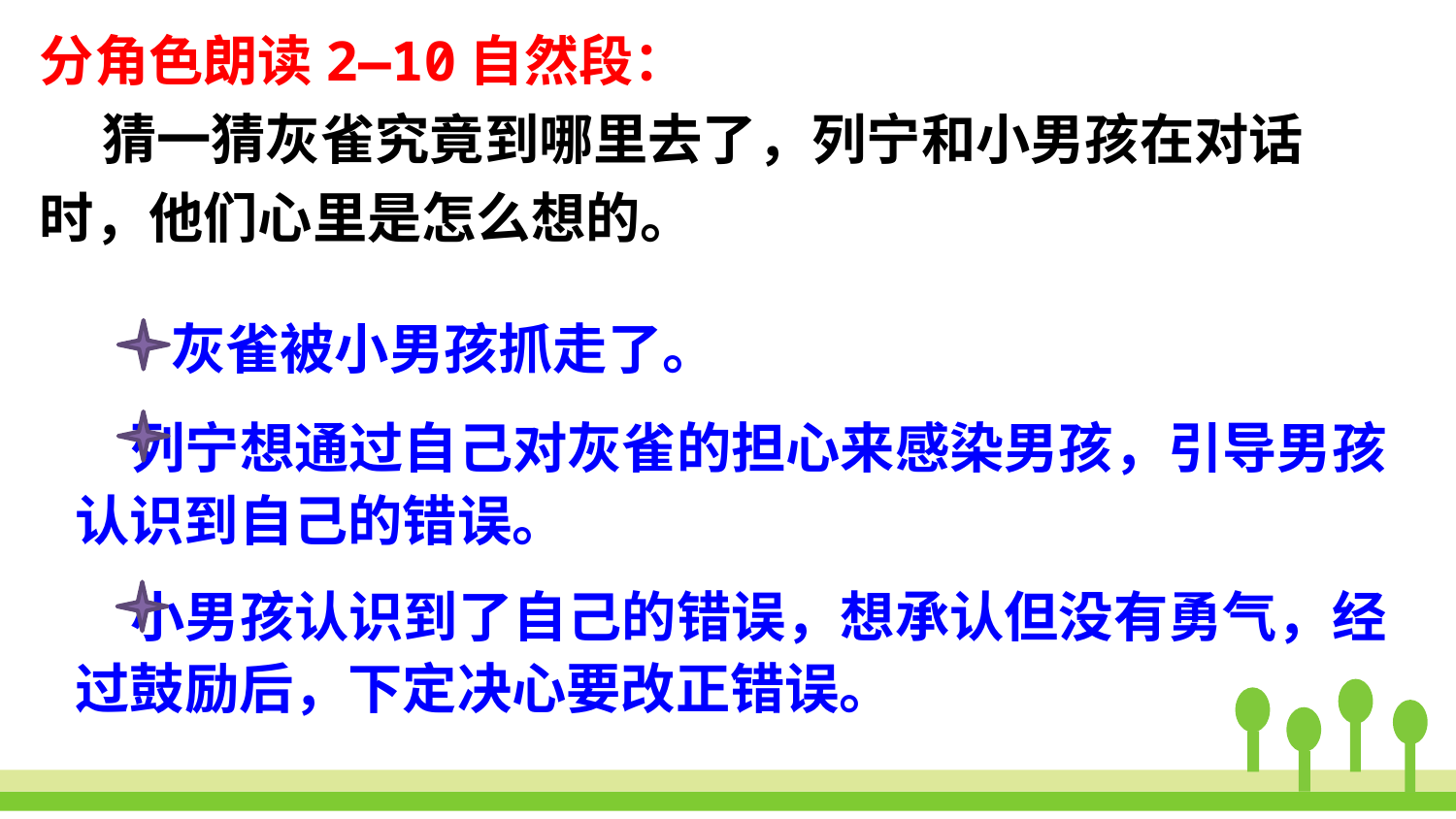

分角色朗读2—10自然段：
    猜一猜灰雀究竟到哪里去了，列宁和小男孩在对话时，他们心里是怎么想的。
       灰雀被小男孩抓走了。

    列宁想通过自己对灰雀的担心来感染男孩，引导男孩认识到自己的错误。

    小男孩认识到了自己的错误，想承认但没有勇气，经过鼓励后，下定决心要改正错误。